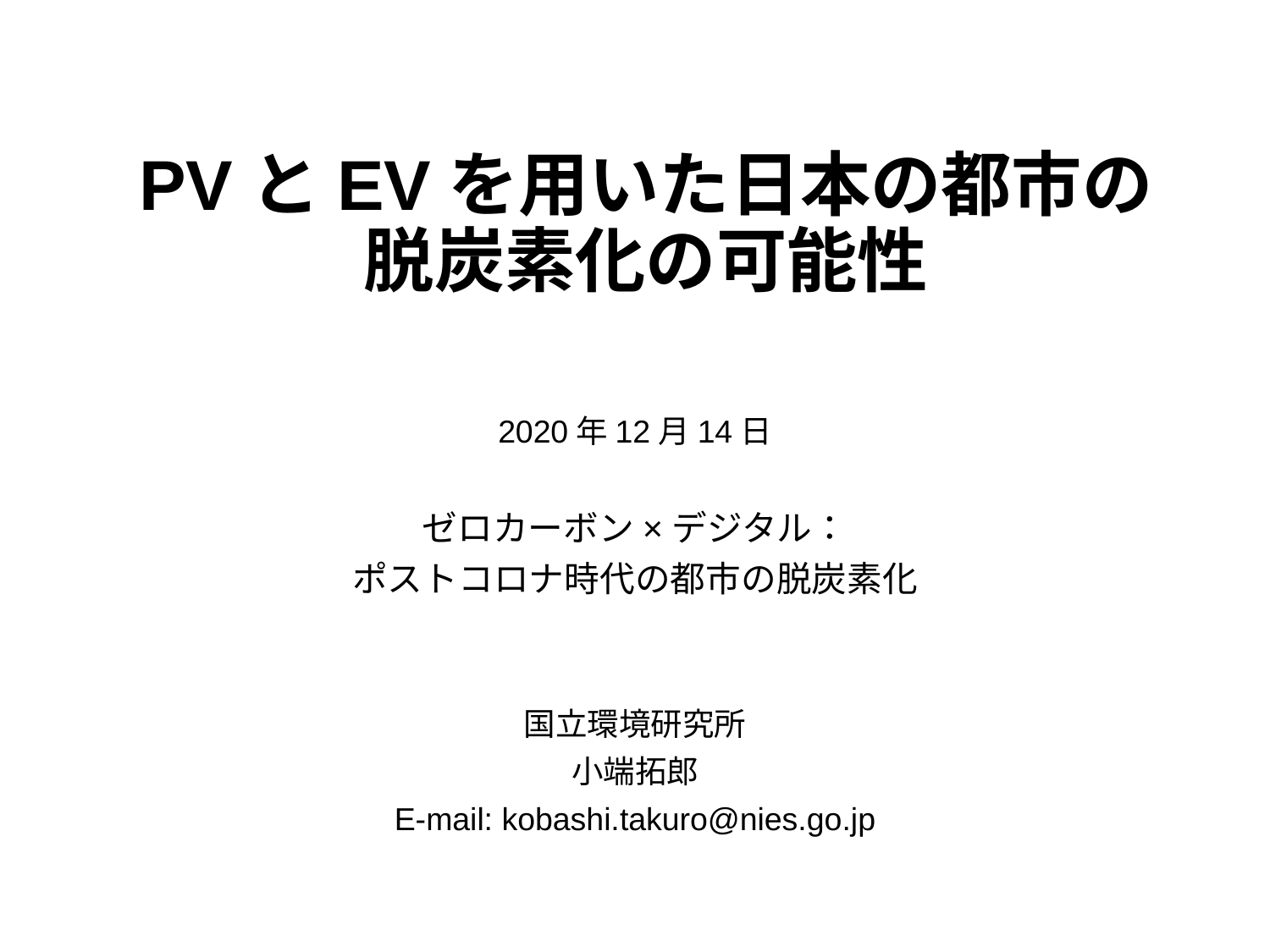

# PVとEVを用いた日本の都市の 脱炭素化の可能性
2020年12月14日

ゼロカーボン×デジタル：
ポストコロナ時代の都市の脱炭素化

国立環境研究所
小端拓郎
E-mail: kobashi.takuro@nies.go.jp